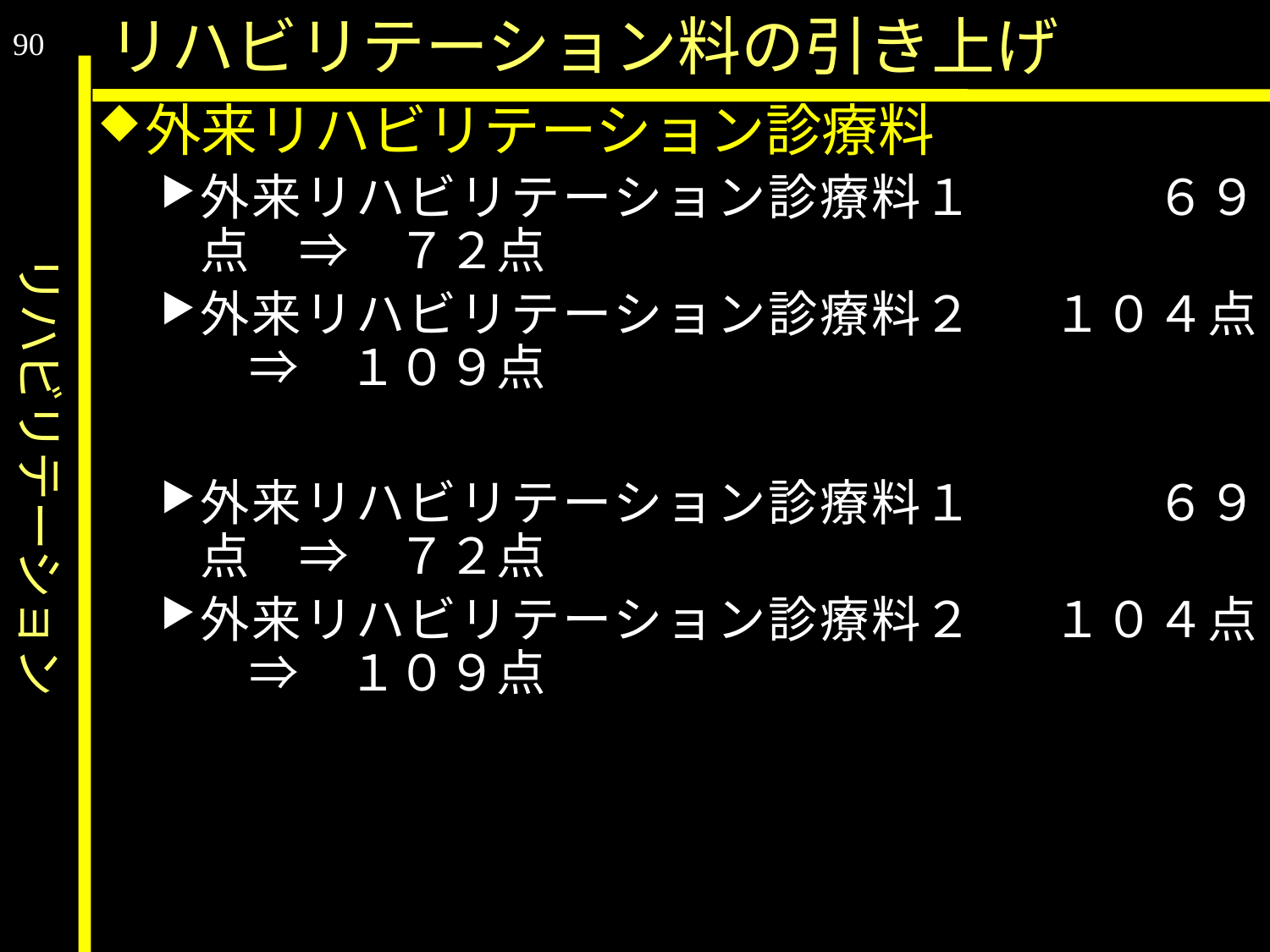

リハビリテーション
リハビリテーション料の引き上げ
90

外来リハビリテーション診療料
外来リハビリテーション診療料１	　　　６９点　⇒　７２点
外来リハビリテーション診療料２	　１０４点　⇒　１０９点

外来リハビリテーション診療料１	　　　６９点　⇒　７２点
外来リハビリテーション診療料２	　１０４点　⇒　１０９点